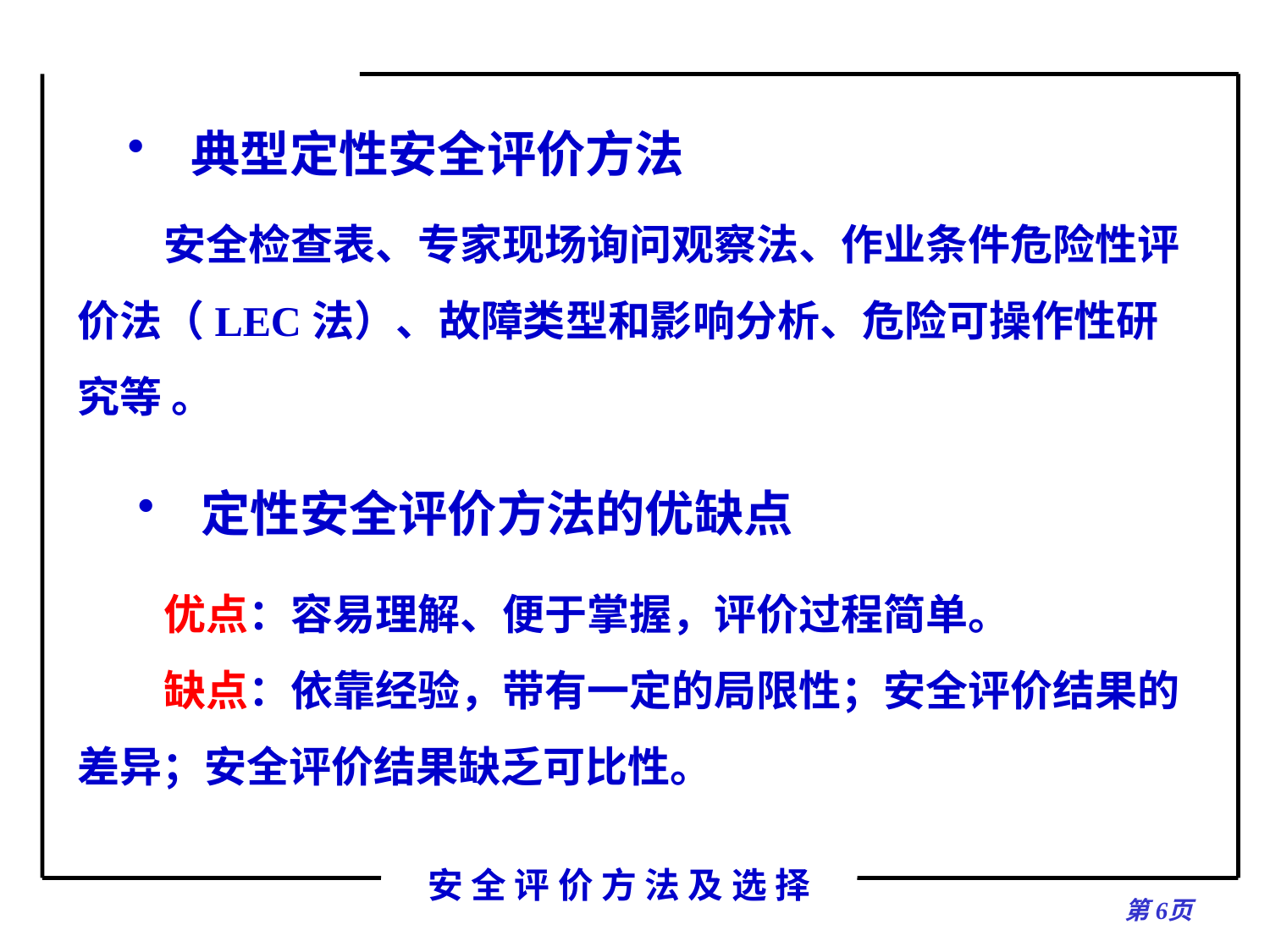

典型定性安全评价方法
        安全检查表、专家现场询问观察法、作业条件危险性评价法（LEC法）、故障类型和影响分析、危险可操作性研究等 。
定性安全评价方法的优缺点
        优点：容易理解、便于掌握，评价过程简单。
        缺点：依靠经验，带有一定的局限性；安全评价结果的差异；安全评价结果缺乏可比性。
第6页